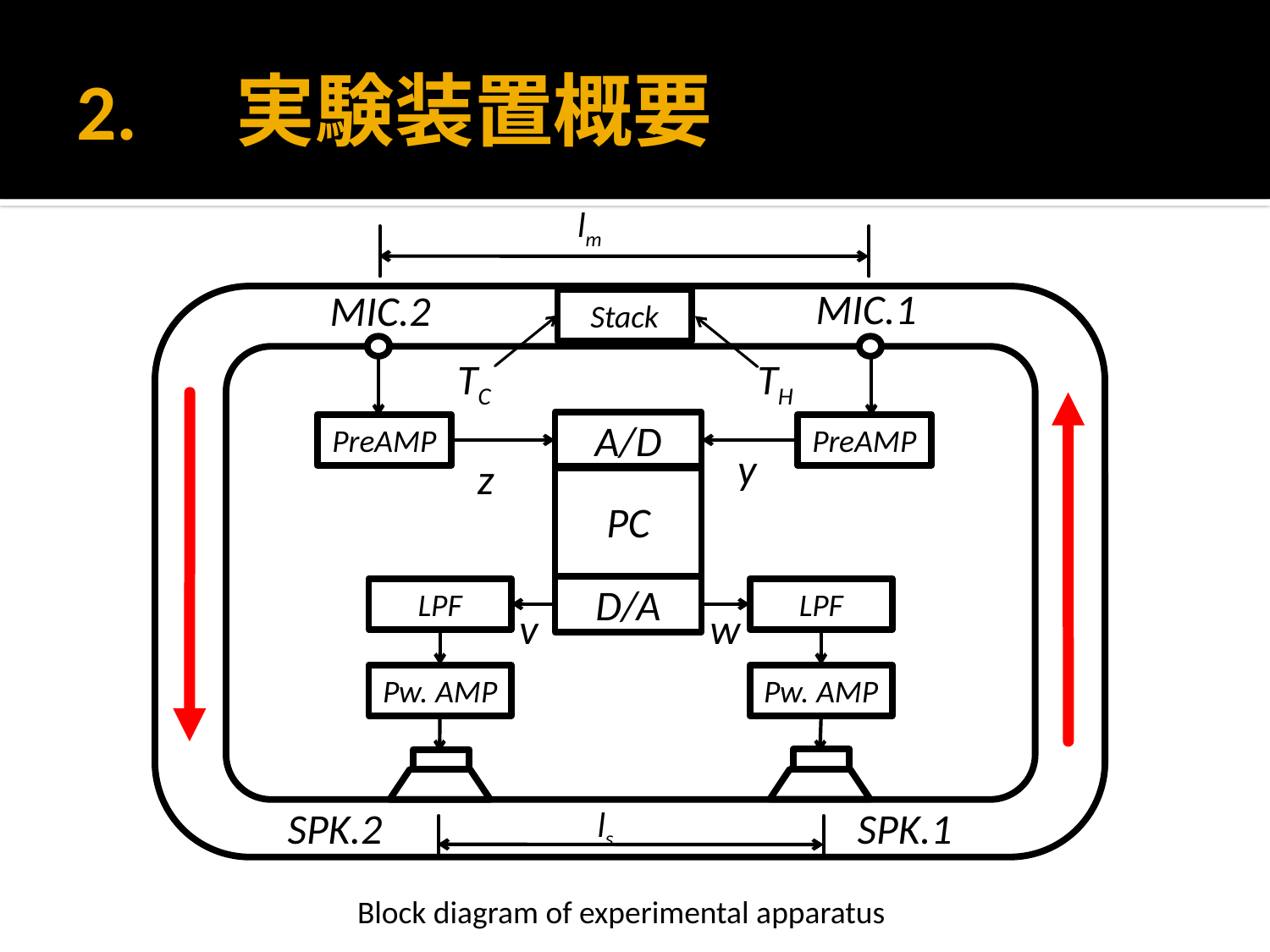

# 2.　実験装置概要
lm
MIC.1
MIC.2

SPK.2
ls
SPK.1
A/D
PreAMP
PreAMP
y
z
PC
D/A
LPF
LPF
v
w
Pw. AMP
Pw. AMP
Stack
TH

TC
Block diagram of experimental apparatus